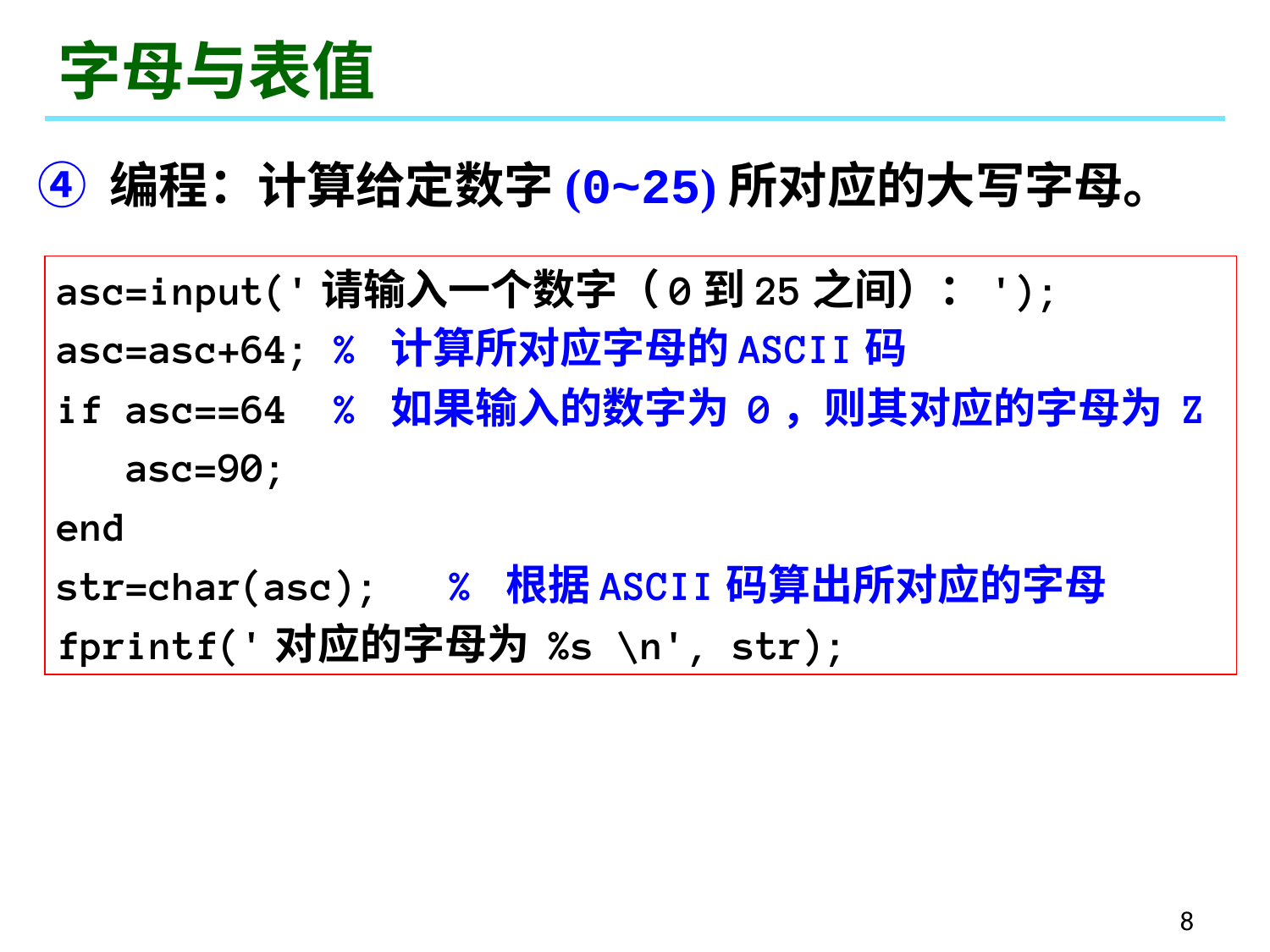

# 字母与表值
④ 编程：计算给定数字(0~25)所对应的大写字母。
asc=input('请输入一个数字（0到25之间）：');
asc=asc+64; % 计算所对应字母的ASCII码
if asc==64  % 如果输入的数字为 0，则其对应的字母为 Z
   asc=90;
end
str=char(asc);   % 根据ASCII码算出所对应的字母
fprintf('对应的字母为 %s \n', str);
8